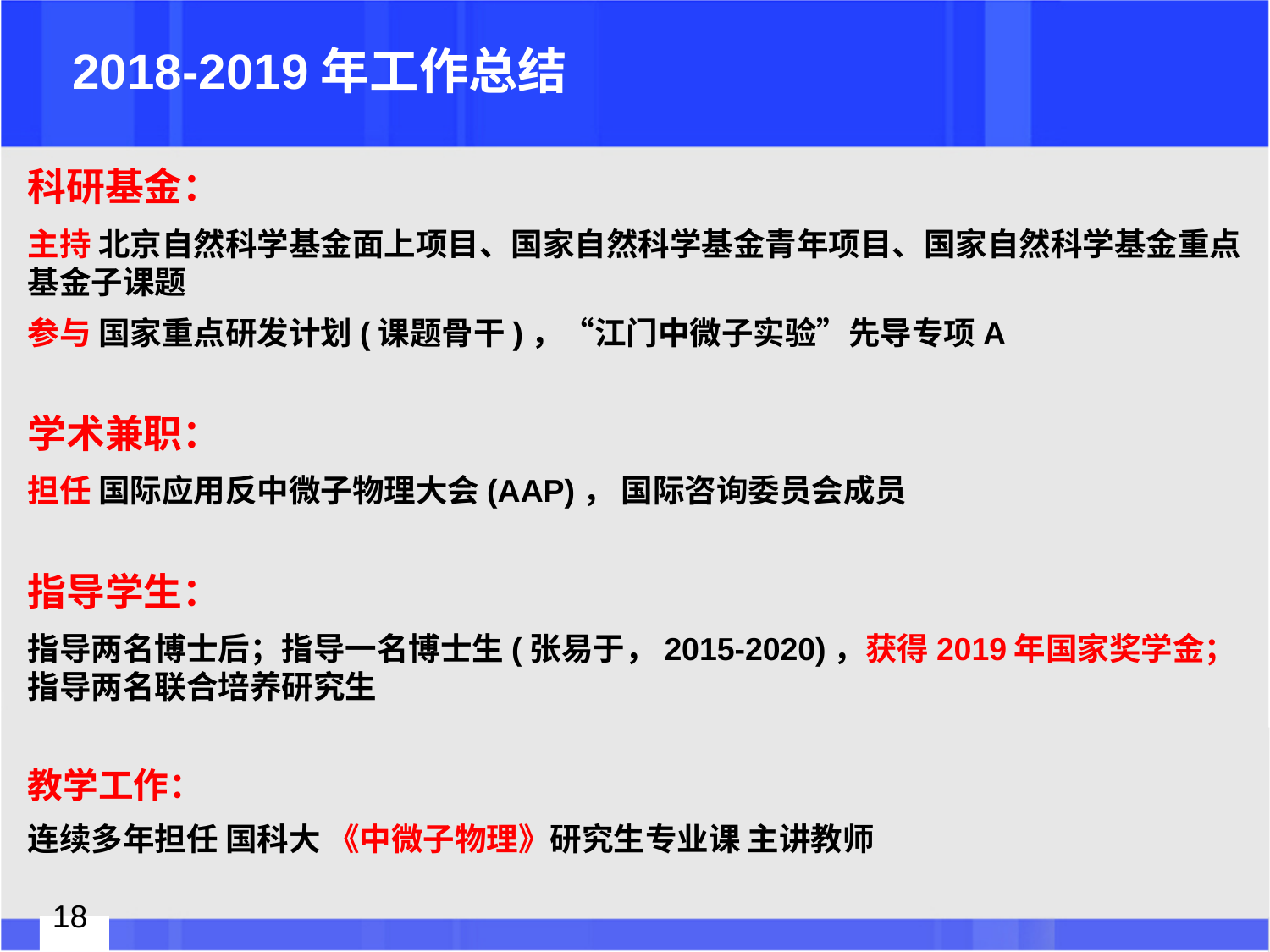

# 2018-2019年工作总结
科研基金：
主持 北京自然科学基金面上项目、国家自然科学基金青年项目、国家自然科学基金重点基金子课题
参与 国家重点研发计划(课题骨干)，“江门中微子实验”先导专项A

学术兼职：
担任 国际应用反中微子物理大会(AAP)， 国际咨询委员会成员

指导学生：
指导两名博士后；指导一名博士生(张易于，2015-2020)，获得2019年国家奖学金；指导两名联合培养研究生

教学工作：
连续多年担任 国科大 《中微子物理》研究生专业课 主讲教师